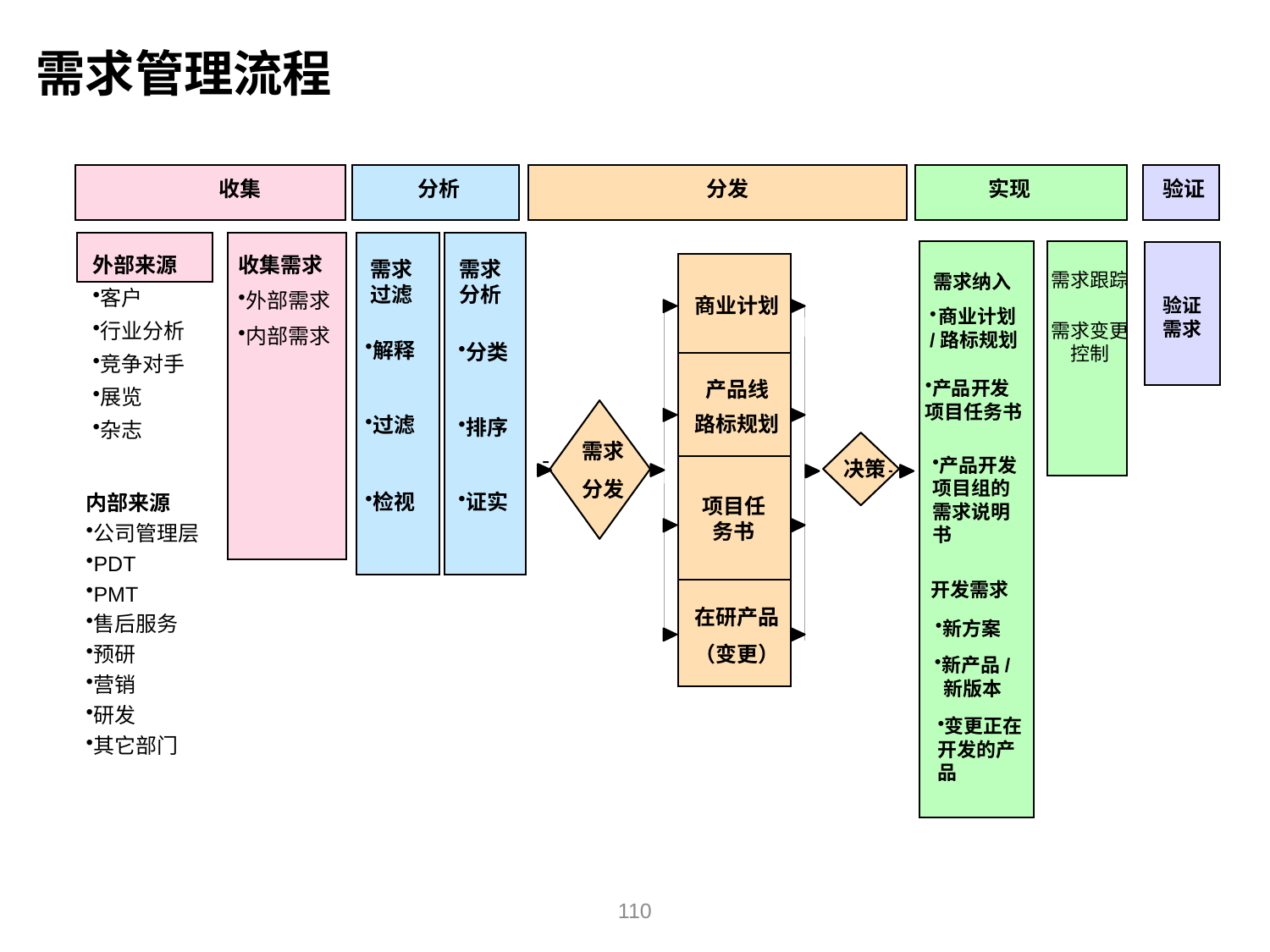

需求管理流程

收集
分析
分发
实现
验证

验证需求
收集需求
外部需求
内部需求
外部来源
客户
行业分析
竞争对手
展览
杂志

需求
过滤
需求
分析
需求跟踪
需求纳入
商业计划

商业计划
/路标规划

需求变更
控制
解释
分类

产品线
产品开发
项目任务书

路标规划
过滤
排序

需求
产品开发
项目组的
需求说明
书
决策

分发
内部来源
公司管理层
PDT
PMT
售后服务
预研
营销
研发
其它部门
检视
证实
项目任务书

开发需求

在研产品
新方案

（变更）
新产品/
新版本
变更正在
开发的产
品
110